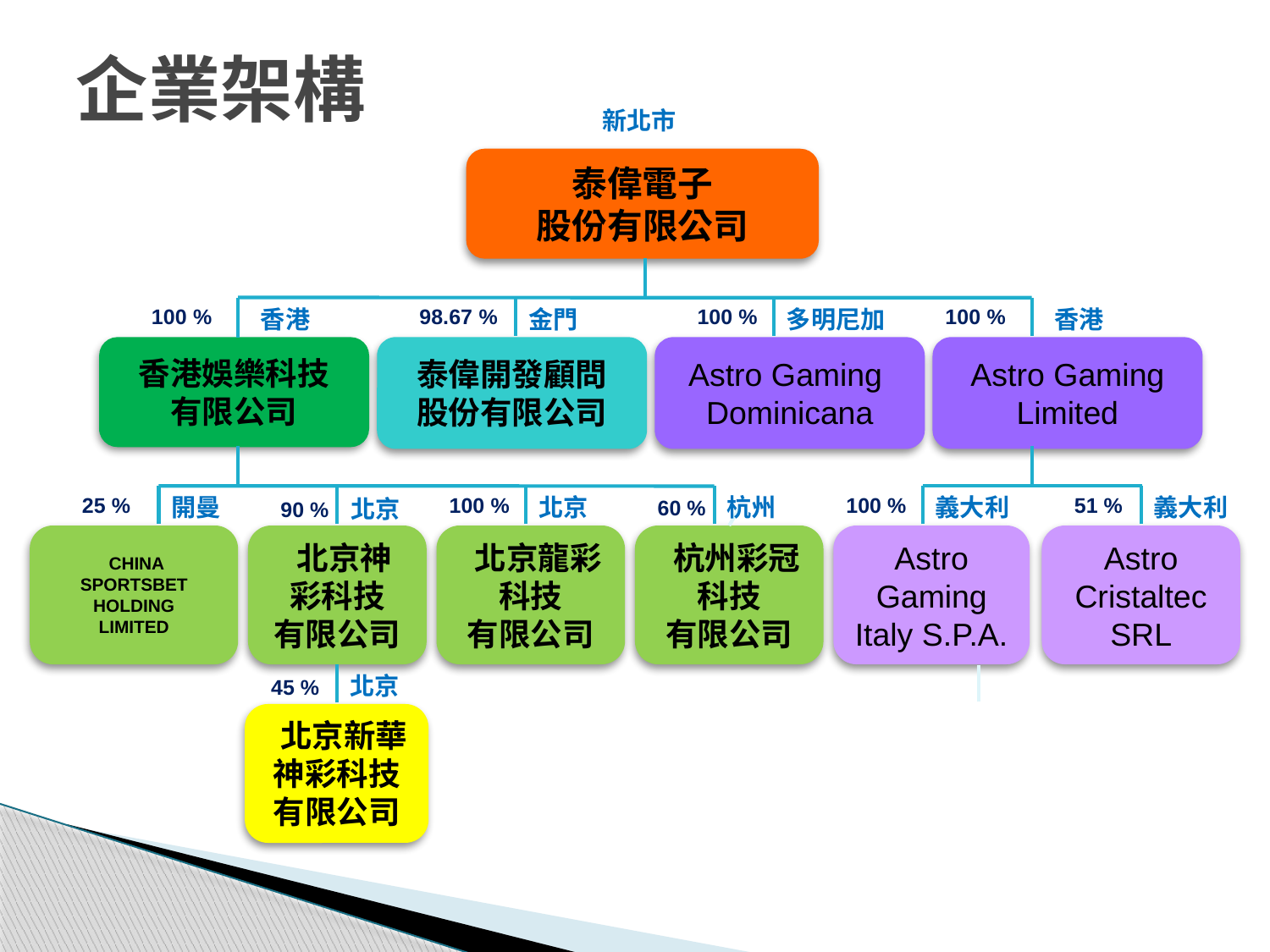

企業架構
新北市
泰偉電子
股份有限公司
100 %
香港
98.67 %
金門
100 %
多明尼加
100 %
香港
香港娛樂科技
有限公司
泰偉開發顧問
股份有限公司
Astro Gaming
Dominicana
Astro Gaming Limited
25 %
開曼
100 %
北京
杭州
100 %
義大利
51 %
義大利
北京
60 %
90 %
 CHINA SPORTSBET HOLDING
LIMITED
 北京神彩科技
有限公司
 北京龍彩科技
有限公司
 杭州彩冠科技
有限公司
Astro Gaming Italy S.P.A.
Astro Cristaltec SRL
北京
45 %
 北京新華神彩科技
有限公司